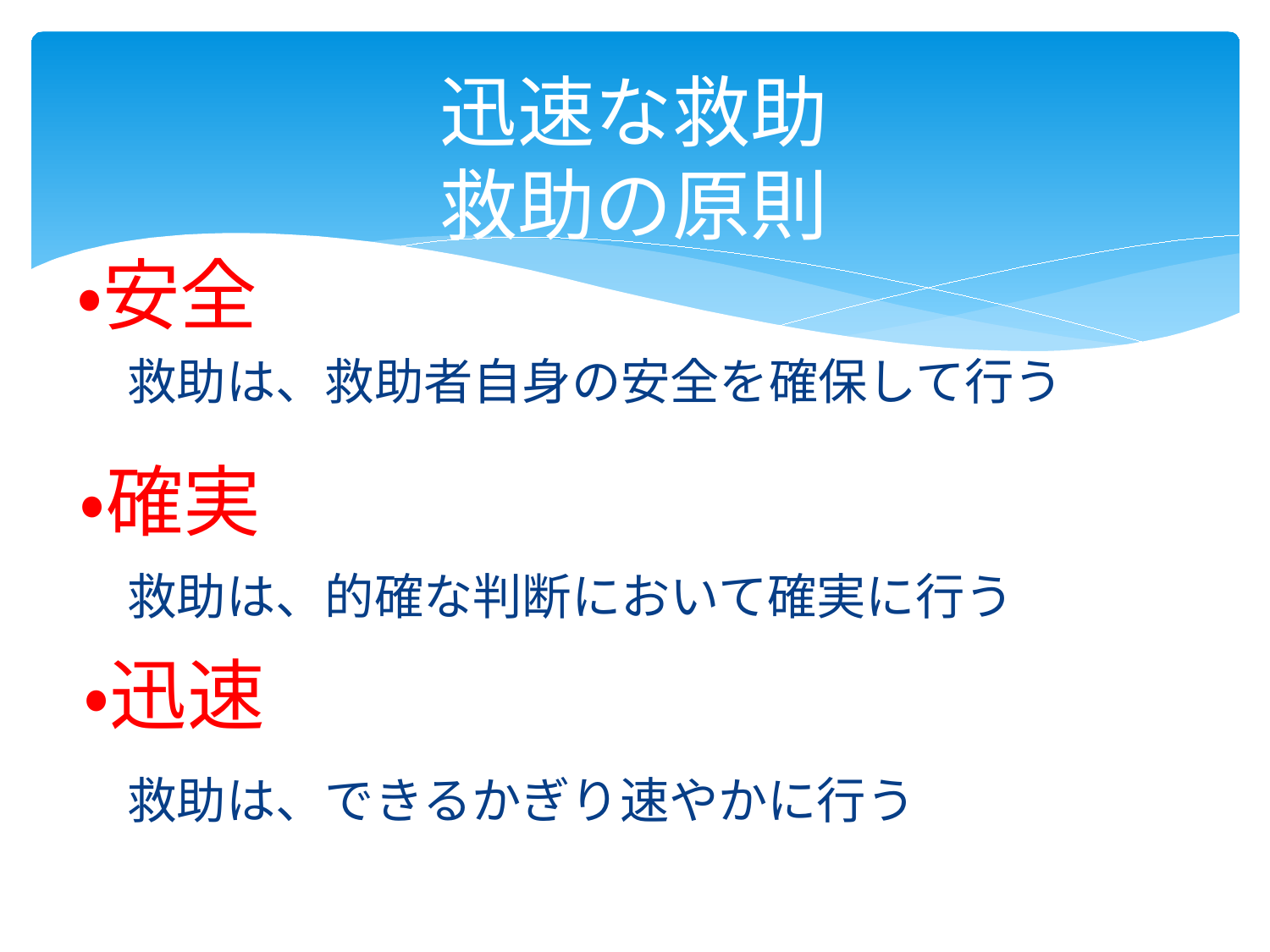

迅速な救助
救助の原則
・安全
救助は、救助者自身の安全を確保して行う
・確実
救助は、的確な判断において確実に行う
・迅速
救助は、できるかぎり速やかに行う